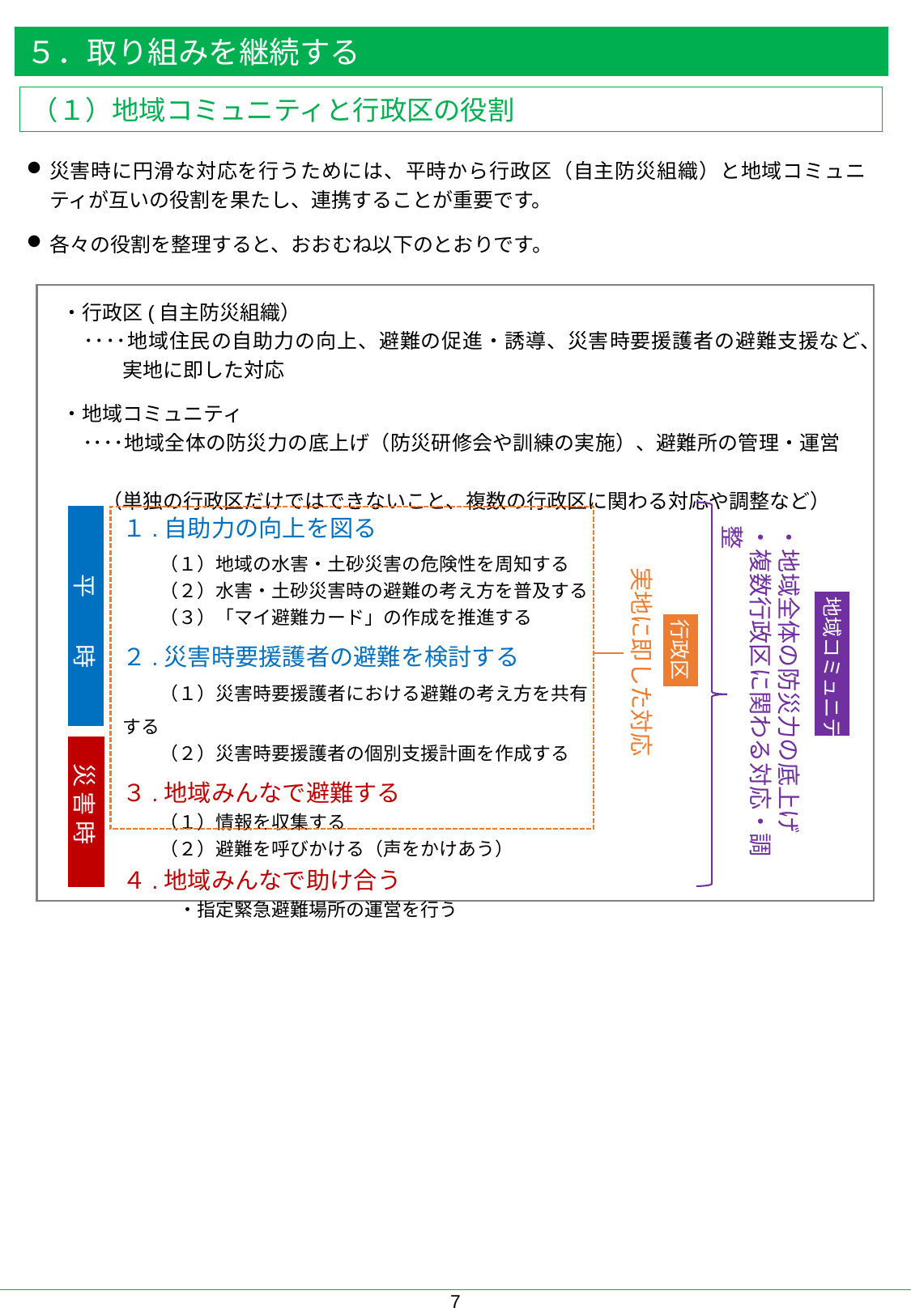

５．取り組みを継続する
（１）地域コミュニティと行政区の役割
災害時に円滑な対応を行うためには、平時から行政区（自主防災組織）と地域コミュニティが互いの役割を果たし、連携することが重要です。
各々の役割を整理すると、おおむね以下のとおりです。

　・行政区(自主防災組織）
　　････地域住民の自助力の向上、避難の促進・誘導、災害時要援護者の避難支援など、
　　　　実地に即した対応

　・地域コミュニティ
　　････地域全体の防災力の底上げ（防災研修会や訓練の実施）、避難所の管理・運営
　　　（単独の行政区だけではできないこと、複数の行政区に関わる対応や調整など）

１.自助力の向上を図る
　　（１）地域の水害・土砂災害の危険性を周知する
　　（２）水害・土砂災害時の避難の考え方を普及する
　　（３）「マイ避難カード」の作成を推進する
２.災害時要援護者の避難を検討する
　　（１）災害時要援護者における避難の考え方を共有する
　　（２）災害時要援護者の個別支援計画を作成する
３.地域みんなで避難する
　　（１）情報を収集する
　　（２）避難を呼びかける（声をかけあう）
４.地域みんなで助け合う
　　　・指定緊急避難場所の運営を行う

・地域全体の防災力の底上げ
・複数行政区に関わる対応・調整
実地に即した対応
平　　時
地域コミュニティ
行政区

災 害 時
7